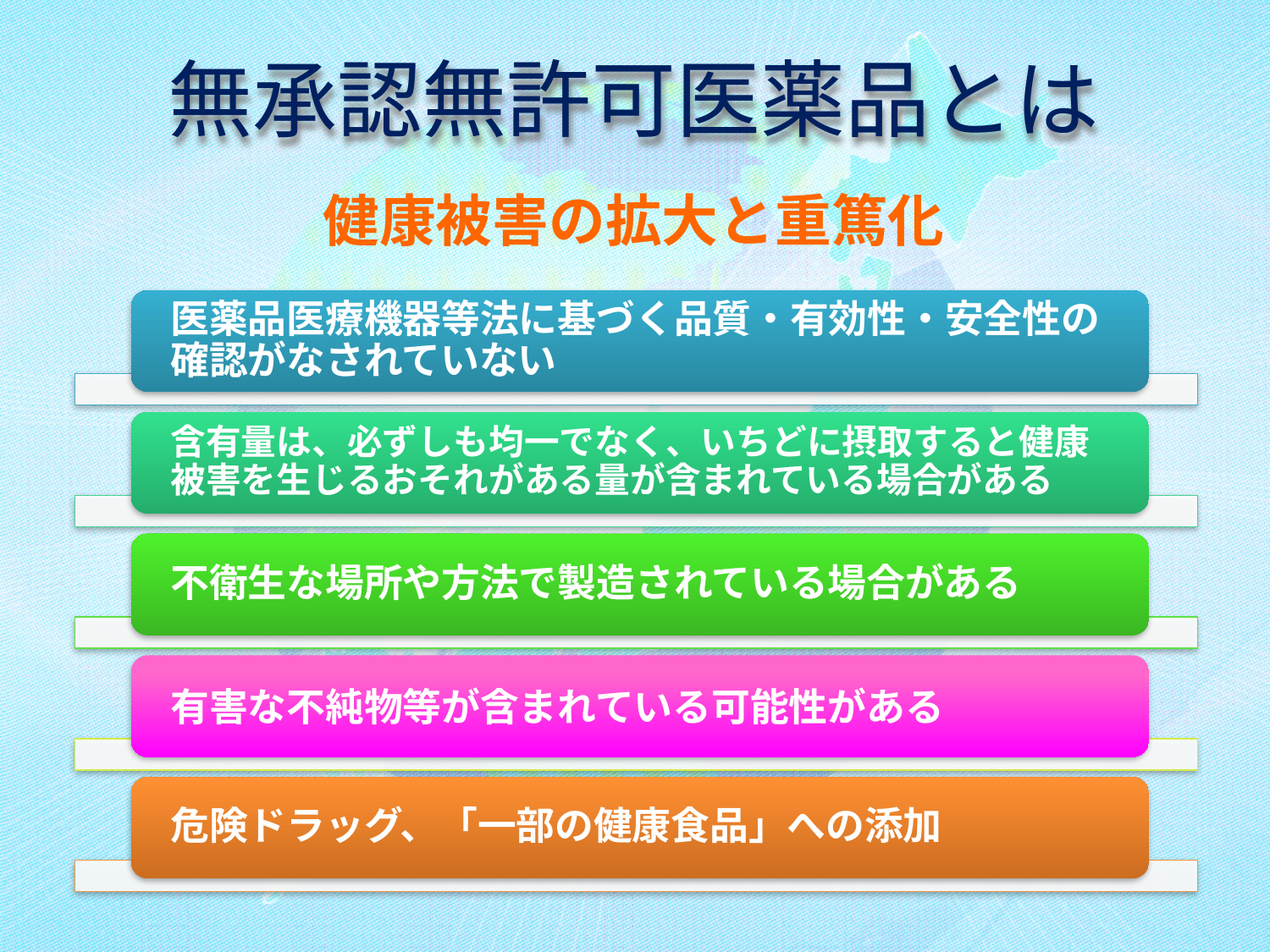

無承認無許可医薬品とは
健康被害の拡大と重篤化
医薬品医療機器等法に基づく品質・有効性・安全性の確認がなされていない
含有量は、必ずしも均一でなく、いちどに摂取すると健康被害を生じるおそれがある量が含まれている場合がある
不衛生な場所や方法で製造されている場合がある
有害な不純物等が含まれている可能性がある
危険ドラッグ、「一部の健康食品」への添加